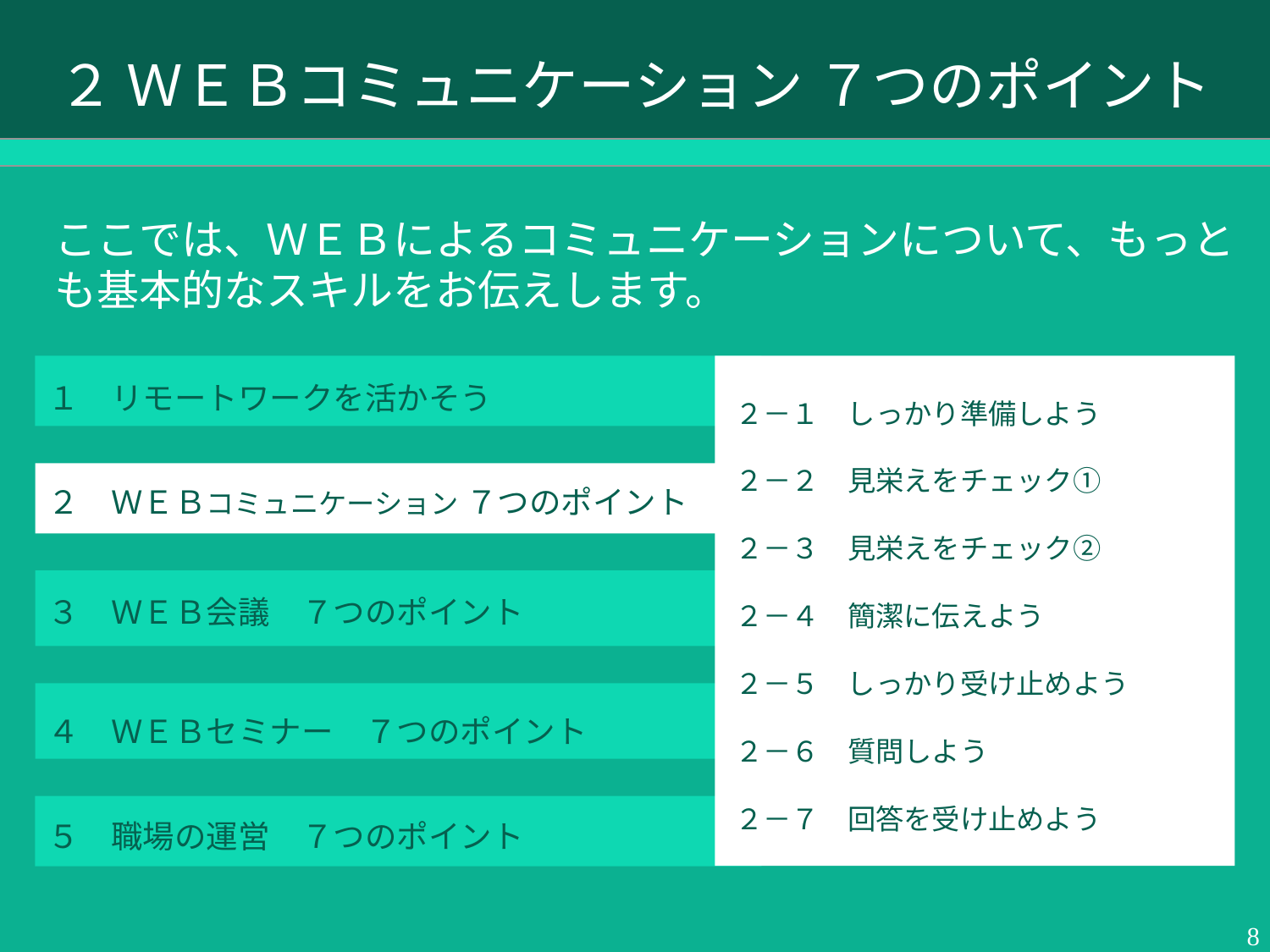

# ２ ＷＥＢコミュニケーション ７つのポイント

ここでは、ＷＥＢによるコミュニケーションについて、もっとも基本的なスキルをお伝えします。

１　リモートワークを活かそう

２－１　しっかり準備しよう

２－２　見栄えをチェック①

２－３　見栄えをチェック②

２－４　簡潔に伝えよう

２－５　しっかり受け止めよう

２－６　質問しよう

２－７　回答を受け止めよう

２　ＷＥＢコミュニケーション ７つのポイント

３　ＷＥＢ会議　７つのポイント

４　ＷＥＢセミナー　７つのポイント

５　職場の運営　７つのポイント
8